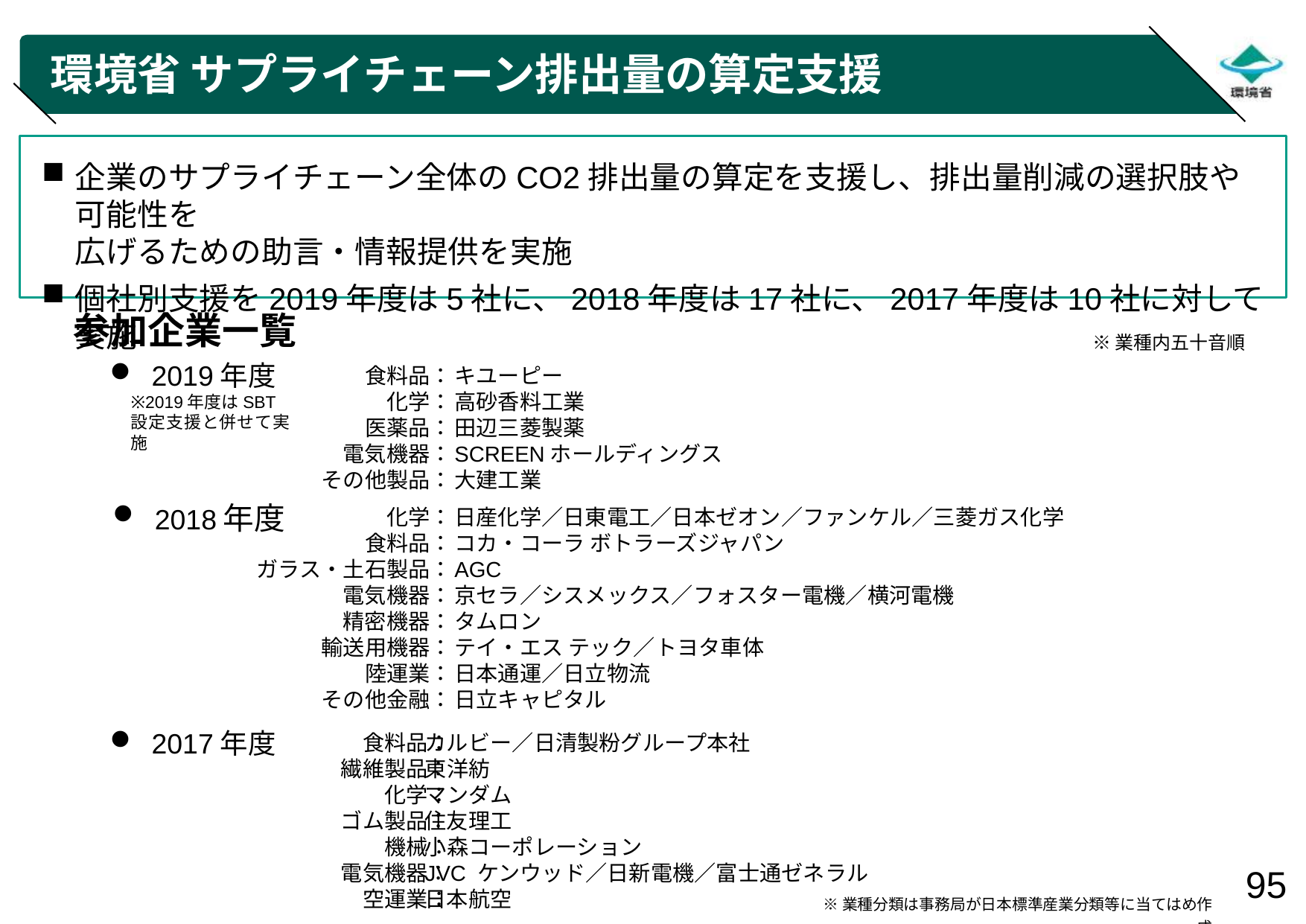

# 環境省 サプライチェーン排出量の算定支援
企業のサプライチェーン全体のCO2排出量の算定を支援し、排出量削減の選択肢や可能性を
広げるための助言・情報提供を実施
個社別支援を2019年度は5社に、2018年度は17社に、2017年度は10社に対して実施
参加企業一覧
※業種内五十音順
2019年度
食料品：
化学：
医薬品：
電気機器：
その他製品：
キユーピー
高砂香料工業
田辺三菱製薬
SCREENホールディングス
大建工業
※2019年度はSBT
設定支援と併せて実施
2018年度
化学：
食料品：
ガラス・土石製品：
電気機器：
精密機器：
輸送用機器：
陸運業：
その他金融：
日産化学／日東電工／日本ゼオン／ファンケル／三菱ガス化学
コカ・コーラ ボトラーズジャパン
AGC
京セラ／シスメックス／フォスター電機／横河電機
タムロン
テイ・エス テック／トヨタ車体
日本通運／日立物流
日立キャピタル
2017年度
食料品：
繊維製品：
化学：
ゴム製品：
機械：
電気機器：
空運業：
カルビー／日清製粉グループ本社
東洋紡
マンダム
住友理工
小森コーポレーション
JVC ケンウッド／日新電機／富士通ゼネラル
日本航空
※業種分類は事務局が日本標準産業分類等に当てはめ作成